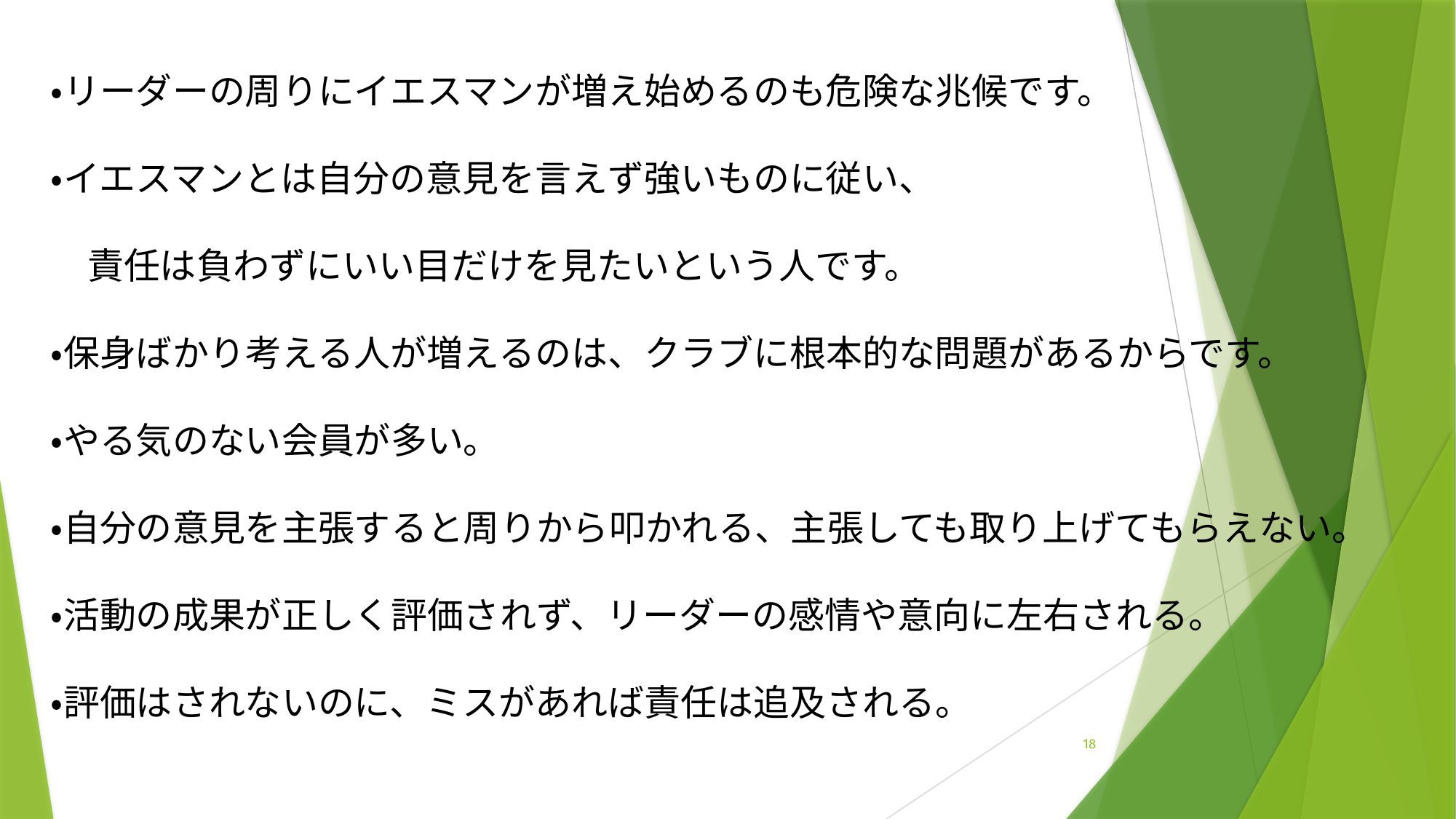

・リーダーの周りにイエスマンが増え始めるのも危険な兆候です。

・イエスマンとは自分の意見を言えず強いものに従い、

　責任は負わずにいい目だけを見たいという人です。

・保身ばかり考える人が増えるのは、クラブに根本的な問題があるからです。

・やる気のない会員が多い。

・自分の意見を主張すると周りから叩かれる、主張しても取り上げてもらえない。

・活動の成果が正しく評価されず、リーダーの感情や意向に左右される。

・評価はされないのに、ミスがあれば責任は追及される。

18